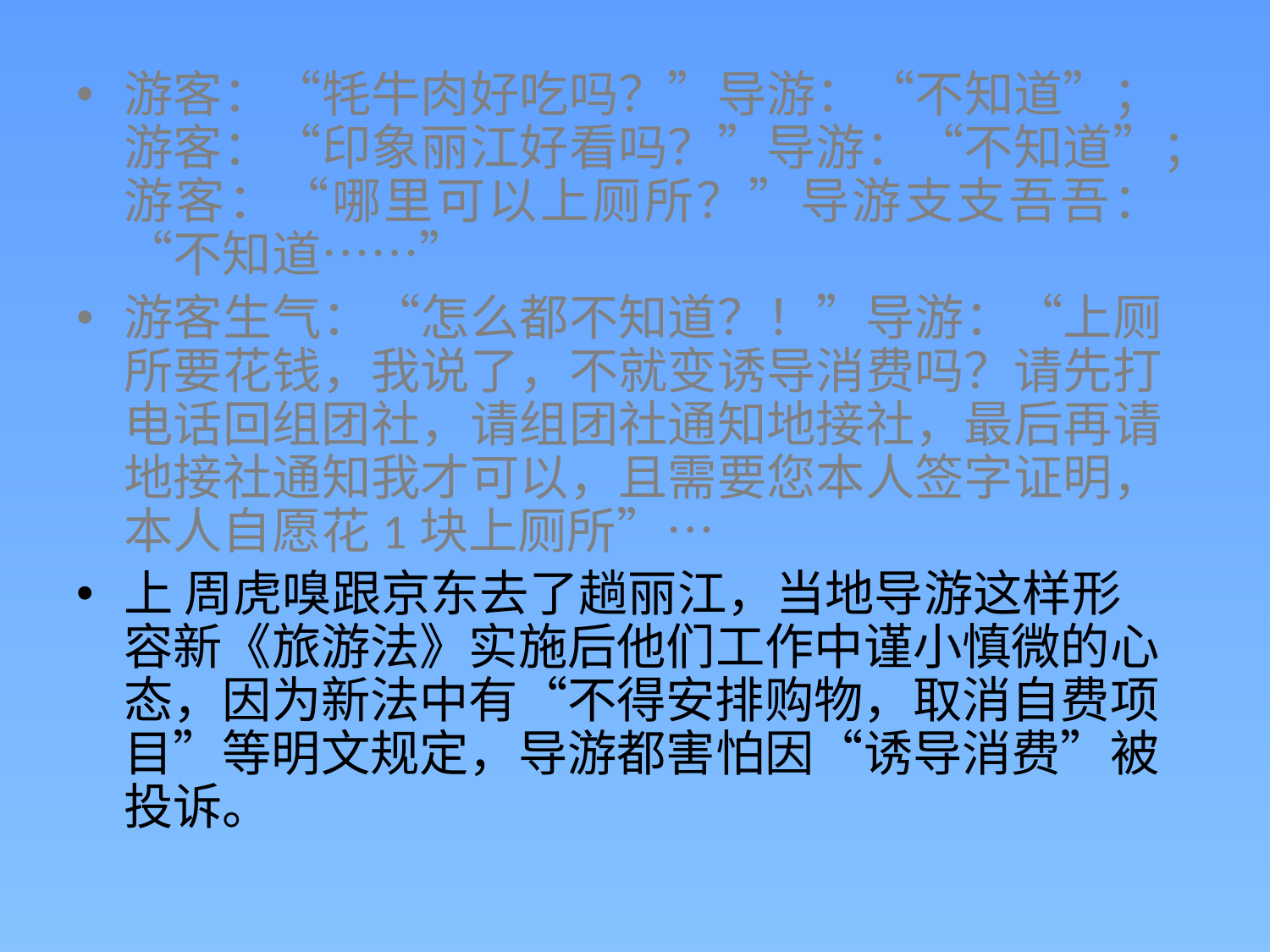

游客：“牦牛肉好吃吗？”导游：“不知道”；游客：“印象丽江好看吗？”导游：“不知道”；游客：“哪里可以上厕所？”导游支支吾吾：“不知道……”
游客生气：“怎么都不知道？！”导游：“上厕所要花钱，我说了，不就变诱导消费吗？请先打电话回组团社，请组团社通知地接社，最后再请地接社通知我才可以，且需要您本人签字证明，本人自愿花1块上厕所”…
上 周虎嗅跟京东去了趟丽江，当地导游这样形容新《旅游法》实施后他们工作中谨小慎微的心态，因为新法中有“不得安排购物，取消自费项目”等明文规定，导游都害怕因“诱导消费”被投诉。